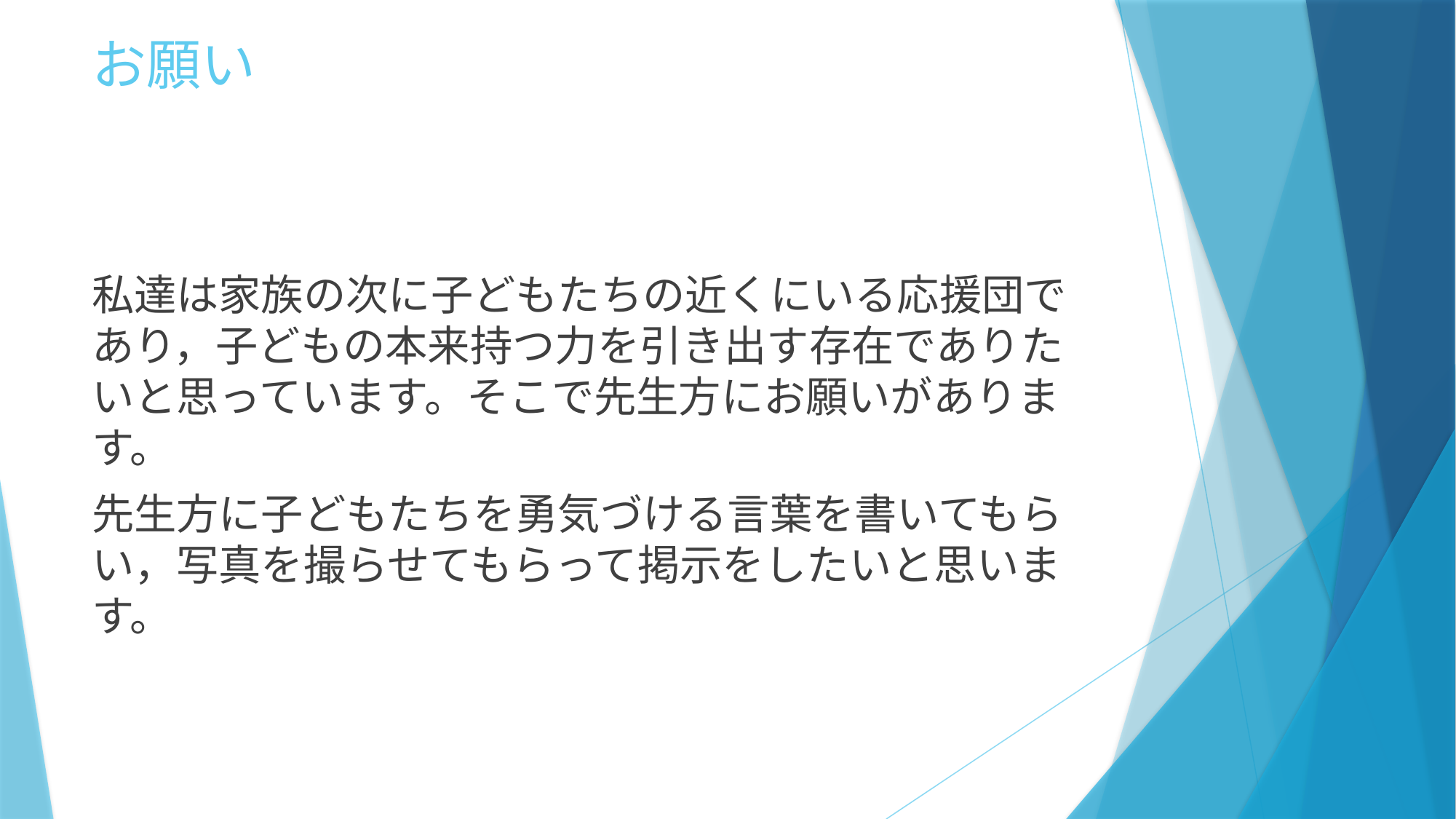

# お願い
私達は家族の次に子どもたちの近くにいる応援団であり，子どもの本来持つ力を引き出す存在でありたいと思っています。そこで先生方にお願いがあります。
先生方に子どもたちを勇気づける言葉を書いてもらい，写真を撮らせてもらって掲示をしたいと思います。